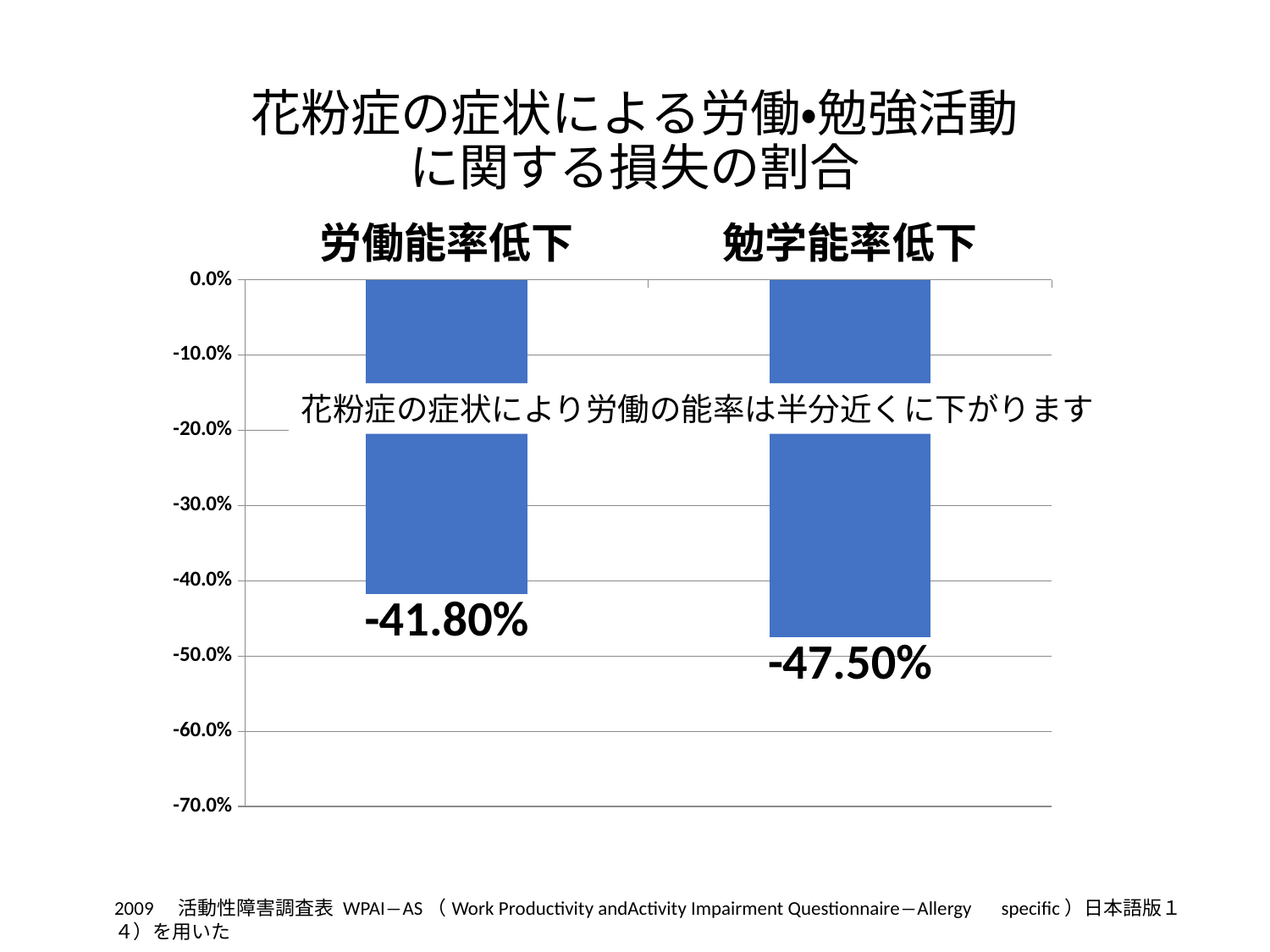

# 花粉症の症状による労働・勉強活動 に関する損失の割合

### Chart

| Category | 系列 1 |
|---|---|
| 労働能率低下 | -0.418 |
| 勉学能率低下 | -0.475 |
花粉症の症状により労働の能率は半分近くに下がります
2009　活動性障害調査表 WPAI―AS（Work Productivity andActivity Impairment Questionnaire―Allergy　specific）日本語版１４）を用いた